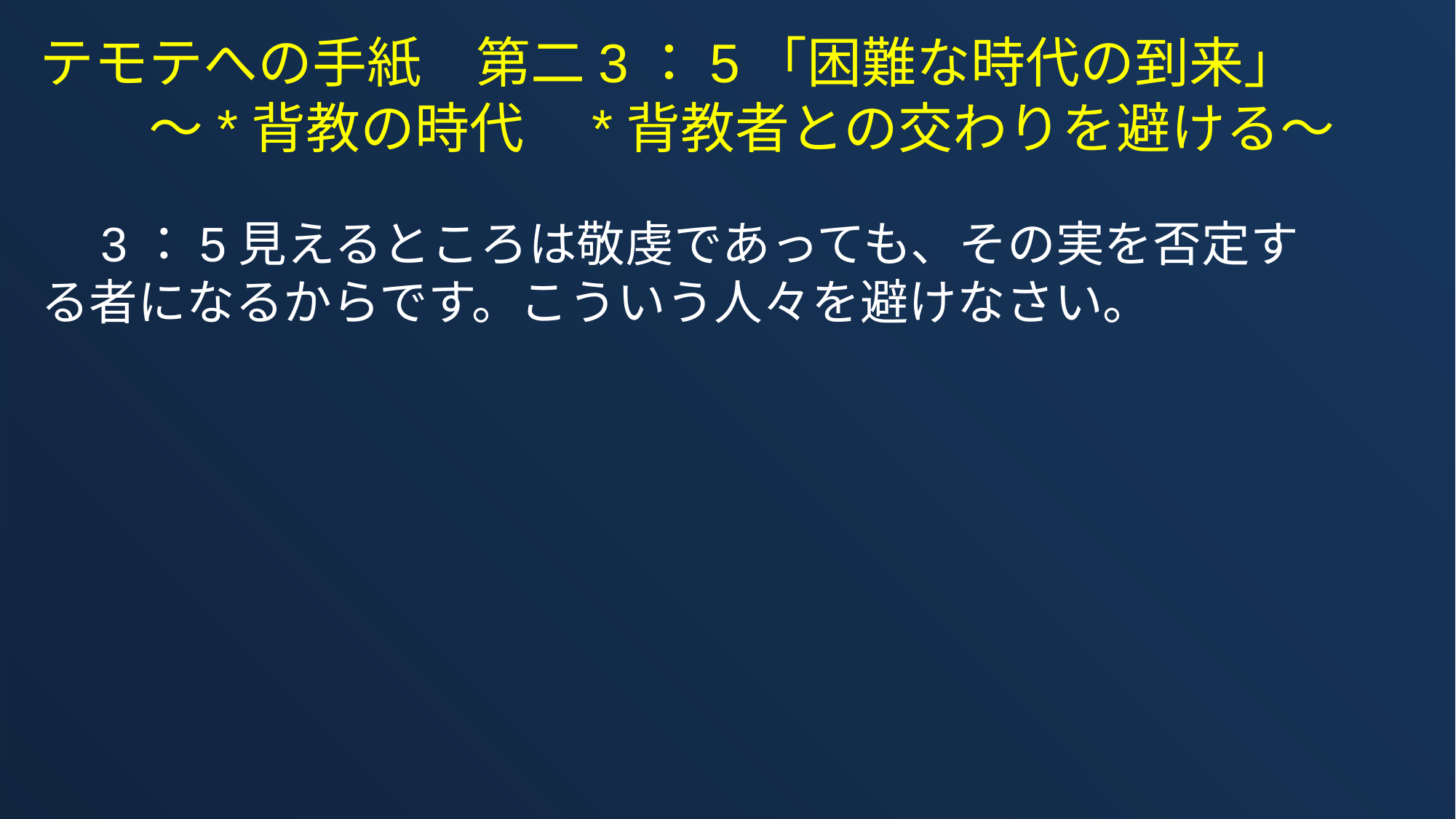

テモテへの手紙　第二3：5「困難な時代の到来」
～*背教の時代　*背教者との交わりを避ける～
　3：5見えるところは敬虔であっても、その実を否定する者になるからです。こういう人々を避けなさい。